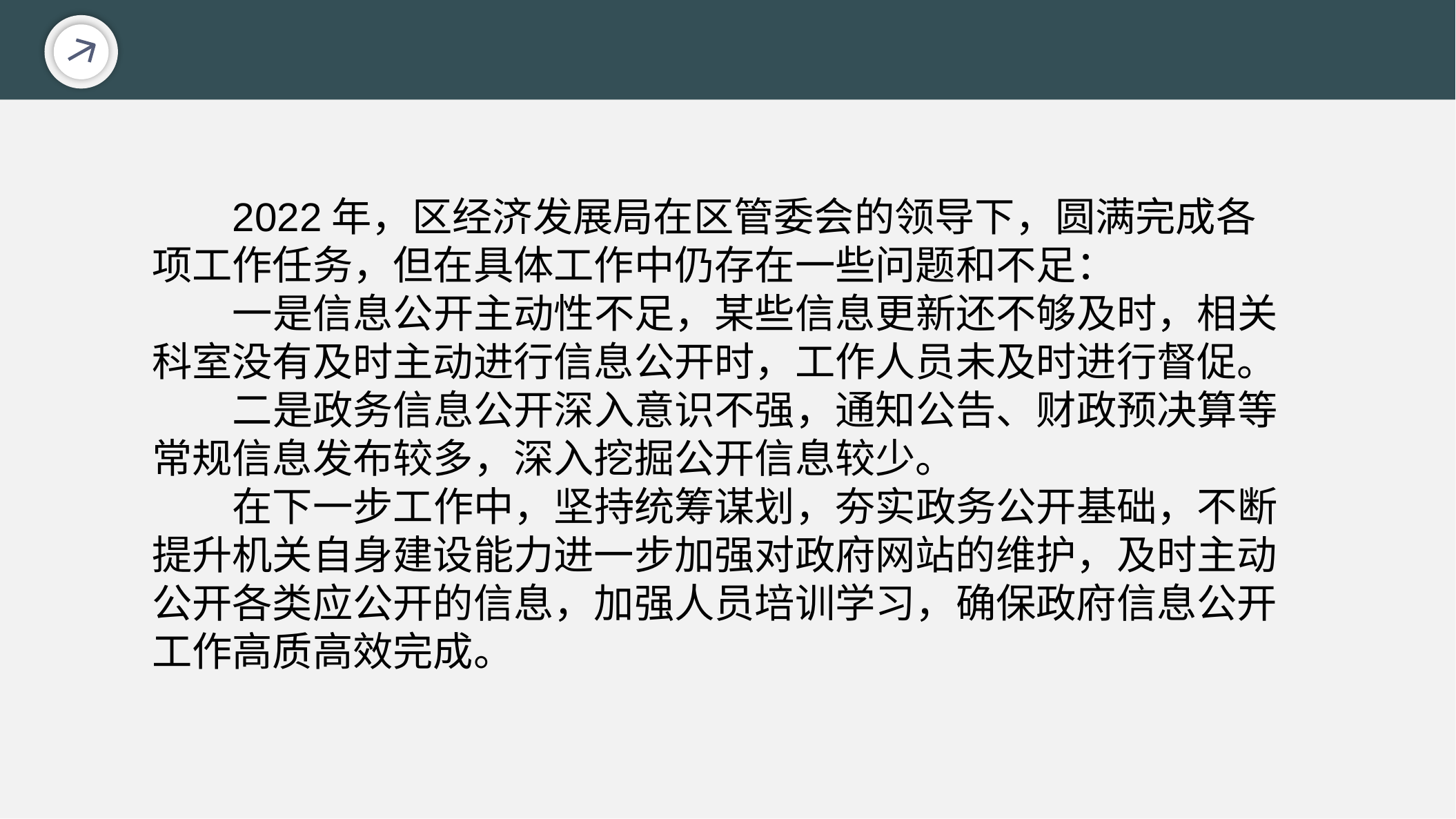

2022年，区经济发展局在区管委会的领导下，圆满完成各项工作任务，但在具体工作中仍存在一些问题和不足：
一是信息公开主动性不足，某些信息更新还不够及时，相关科室没有及时主动进行信息公开时，工作人员未及时进行督促。
二是政务信息公开深入意识不强，通知公告、财政预决算等常规信息发布较多，深入挖掘公开信息较少。
在下一步工作中，坚持统筹谋划，夯实政务公开基础，不断提升机关自身建设能力进一步加强对政府网站的维护，及时主动公开各类应公开的信息，加强人员培训学习，确保政府信息公开工作高质高效完成。